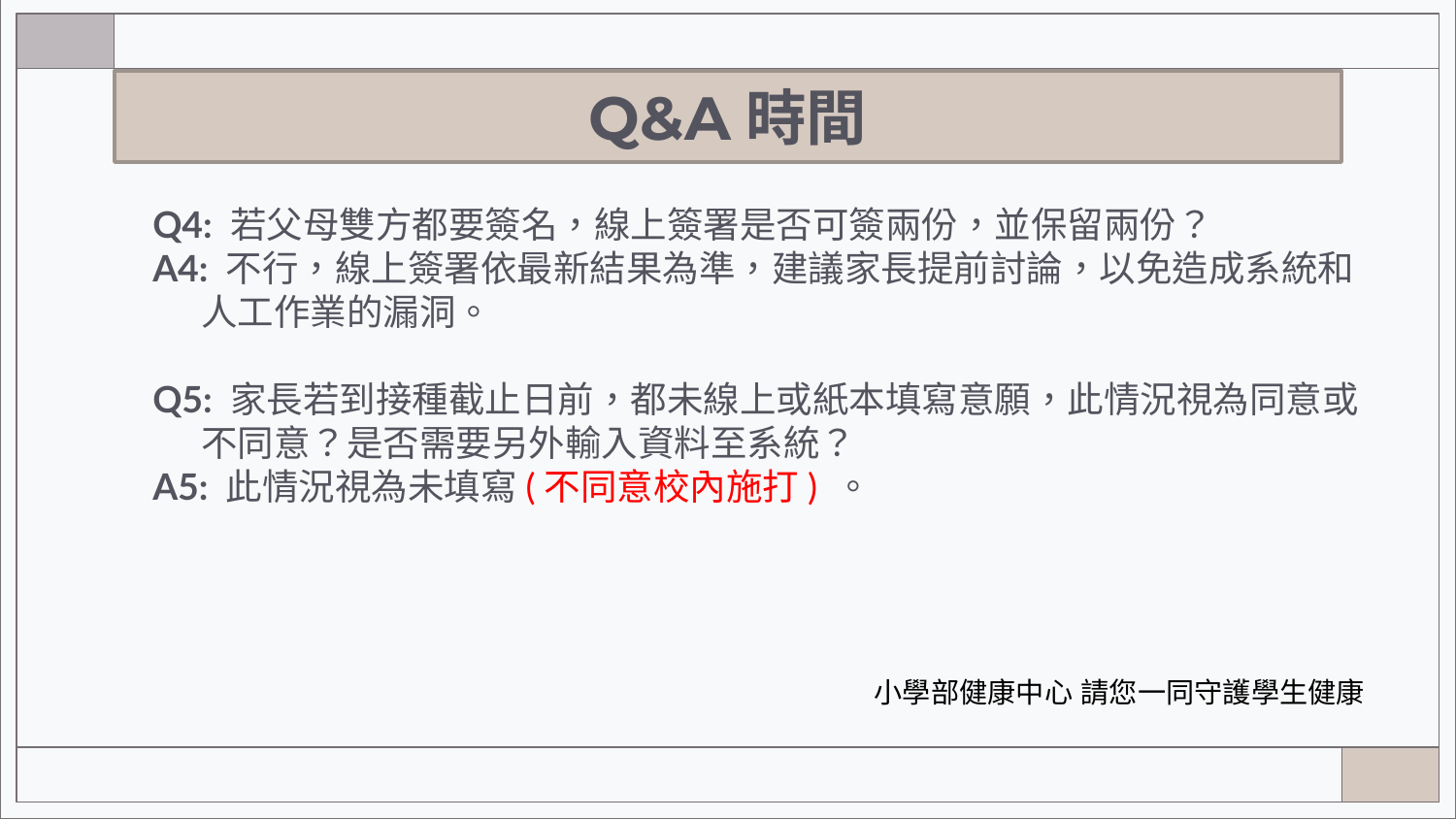

# Q&A時間
Q4: 若父母雙方都要簽名，線上簽署是否可簽兩份，並保留兩份？
A4: 不行，線上簽署依最新結果為準，建議家長提前討論，以免造成系統和人工作業的漏洞。

Q5: 家長若到接種截止日前，都未線上或紙本填寫意願，此情況視為同意或不同意？是否需要另外輸入資料至系統？
A5: 此情況視為未填寫(不同意校內施打) 。
小學部健康中心 請您一同守護學生健康